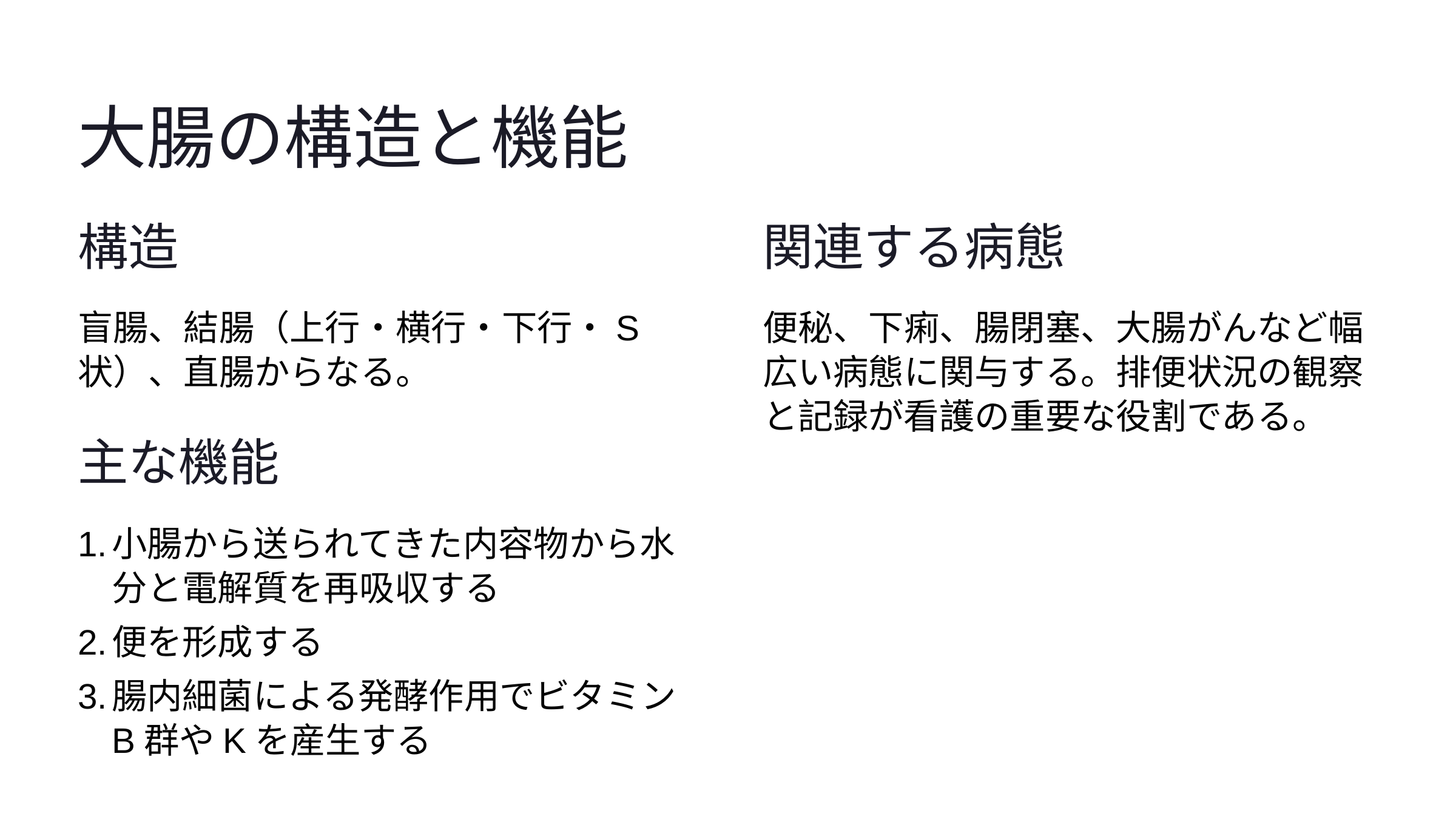

大腸の構造と機能
構造
関連する病態
盲腸、結腸（上行・横行・下行・S状）、直腸からなる。
便秘、下痢、腸閉塞、大腸がんなど幅広い病態に関与する。排便状況の観察と記録が看護の重要な役割である。
主な機能
小腸から送られてきた内容物から水分と電解質を再吸収する
便を形成する
腸内細菌による発酵作用でビタミンB群やKを産生する